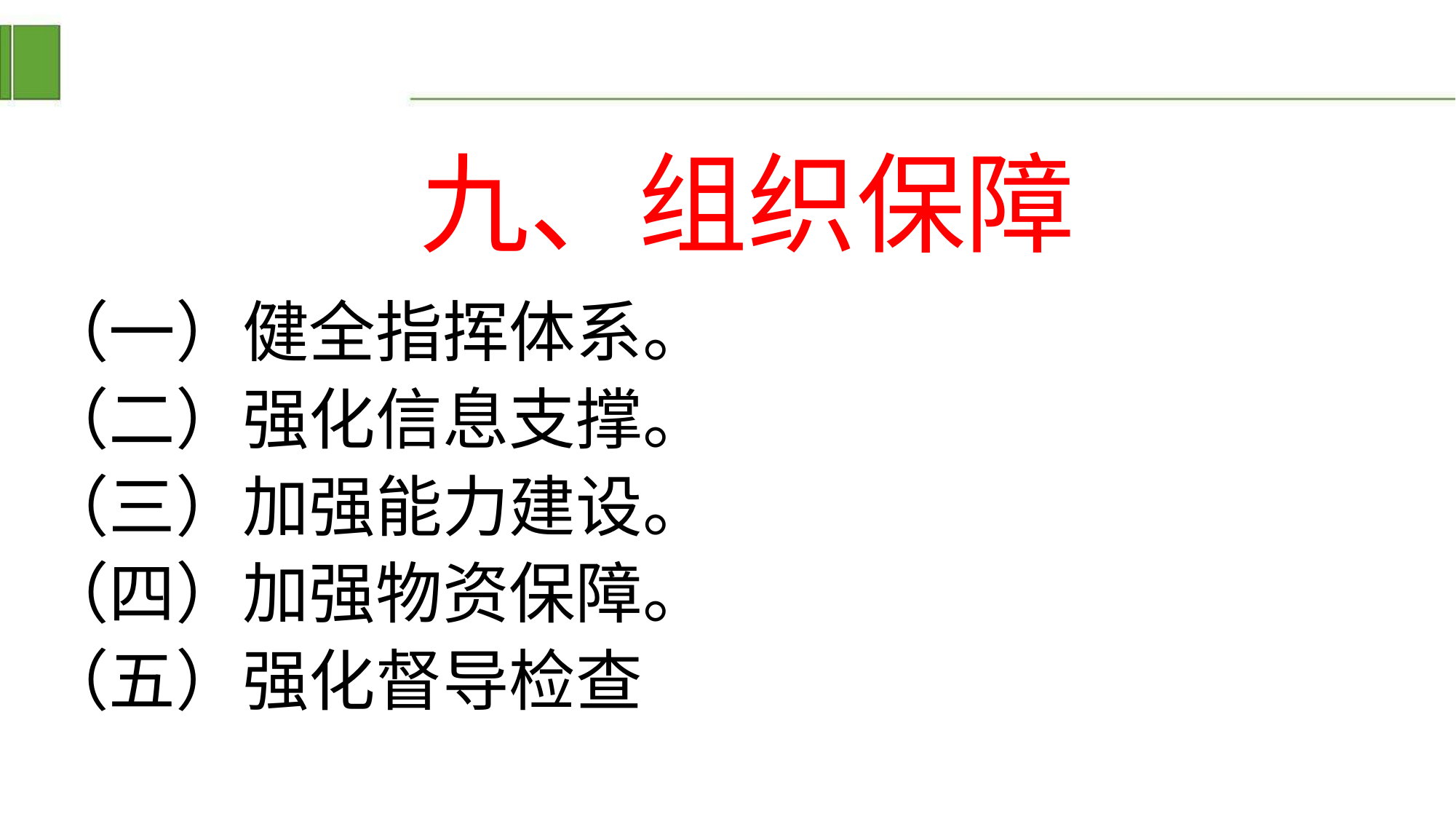

# 九、组织保障
（一）健全指挥体系。
（二）强化信息支撑。
（三）加强能力建设。
（四）加强物资保障。
（五）强化督导检查
10